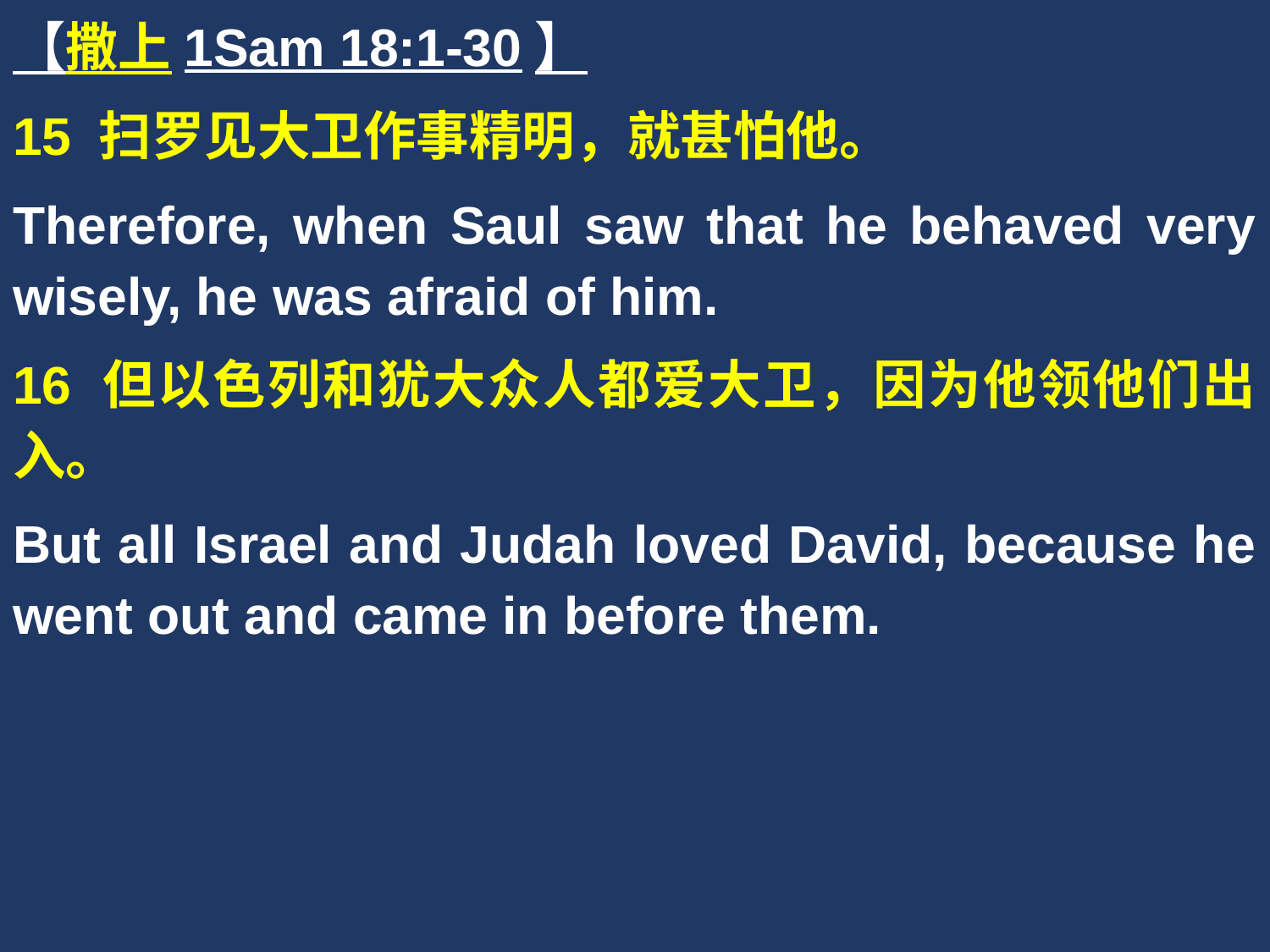

【撒上1Sam 18:1-30】
15 扫罗见大卫作事精明，就甚怕他。
Therefore, when Saul saw that he behaved very wisely, he was afraid of him.
16 但以色列和犹大众人都爱大卫，因为他领他们出入。
But all Israel and Judah loved David, because he went out and came in before them.